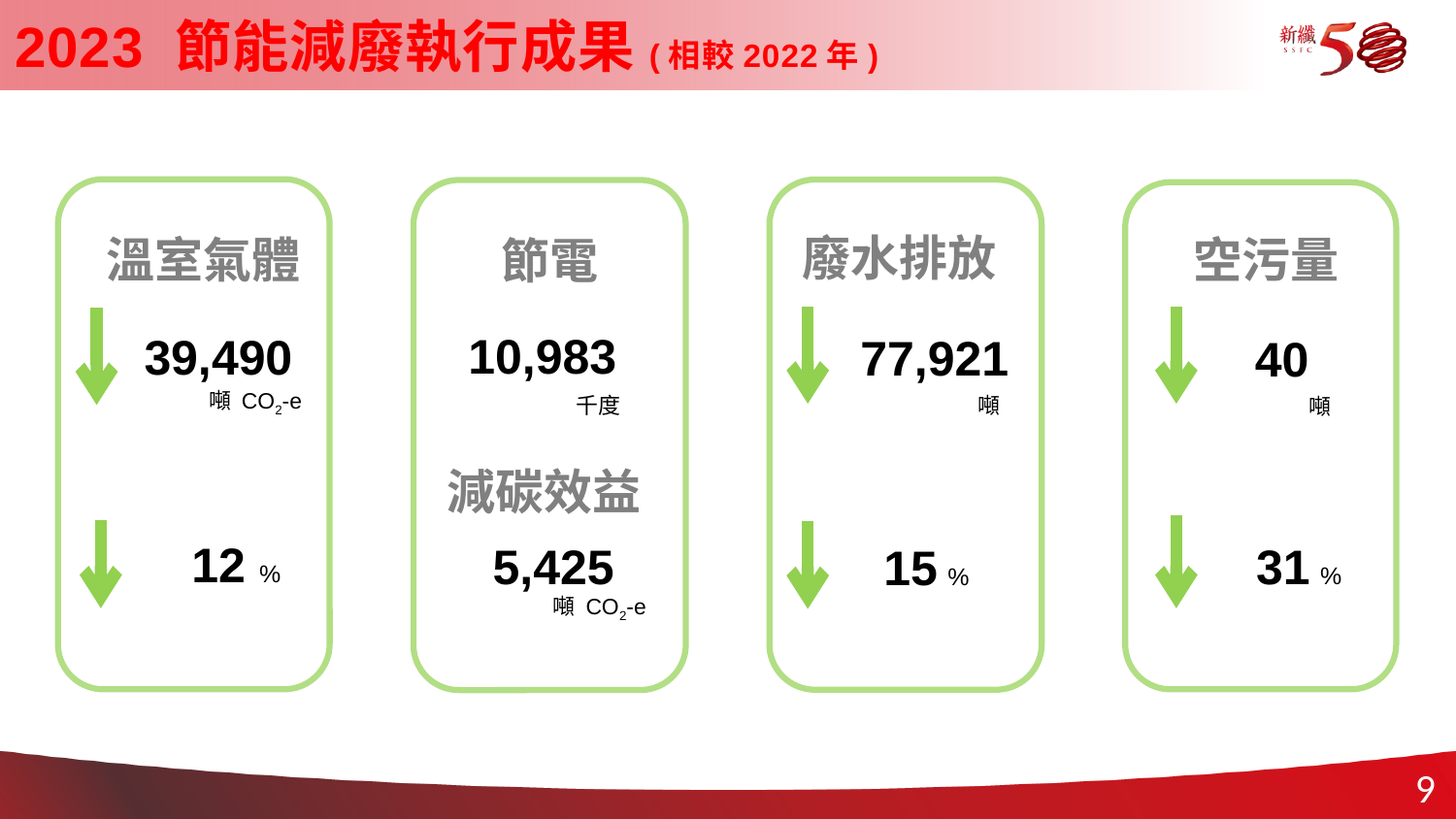

2023 節能減廢執行成果(相較2022年)

溫室氣體
39,490
噸 CO2-e
12 %

廢水排放
77,921
噸
15 %

節電
10,983
千度
減碳效益
5,425
噸 CO2-e

空污量
40
噸
31 %
9